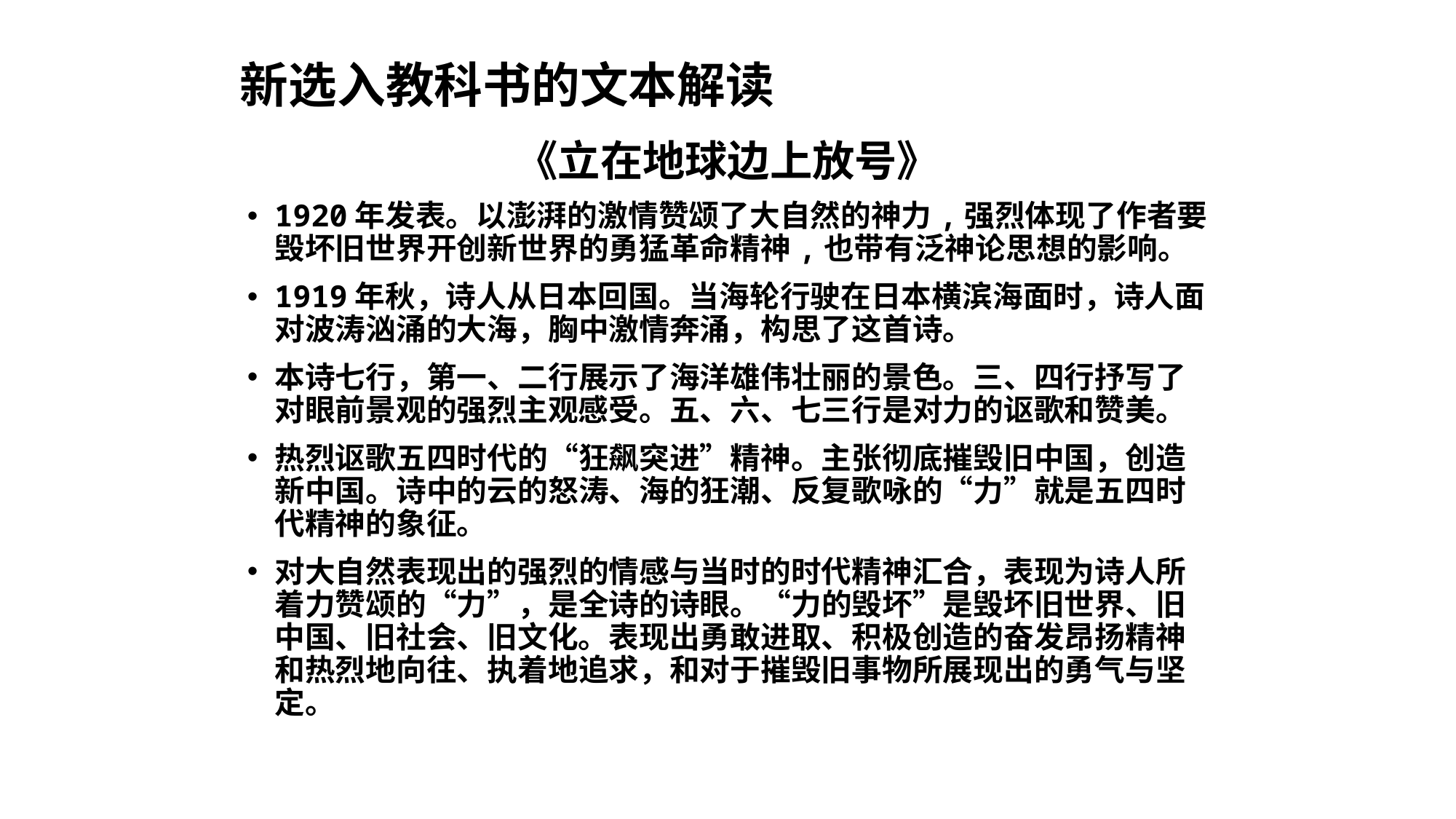

# 新选入教科书的文本解读
《立在地球边上放号》
1920年发表。以澎湃的激情赞颂了大自然的神力,强烈体现了作者要毁坏旧世界开创新世界的勇猛革命精神,也带有泛神论思想的影响。
1919年秋，诗人从日本回国。当海轮行驶在日本横滨海面时，诗人面对波涛汹涌的大海，胸中激情奔涌，构思了这首诗。
本诗七行，第一、二行展示了海洋雄伟壮丽的景色。三、四行抒写了对眼前景观的强烈主观感受。五、六、七三行是对力的讴歌和赞美。
热烈讴歌五四时代的“狂飙突进”精神。主张彻底摧毁旧中国，创造新中国。诗中的云的怒涛、海的狂潮、反复歌咏的“力”就是五四时代精神的象征。
对大自然表现出的强烈的情感与当时的时代精神汇合，表现为诗人所着力赞颂的“力”，是全诗的诗眼。“力的毁坏”是毁坏旧世界、旧中国、旧社会、旧文化。表现出勇敢进取、积极创造的奋发昂扬精神和热烈地向往、执着地追求，和对于摧毁旧事物所展现出的勇气与坚定。